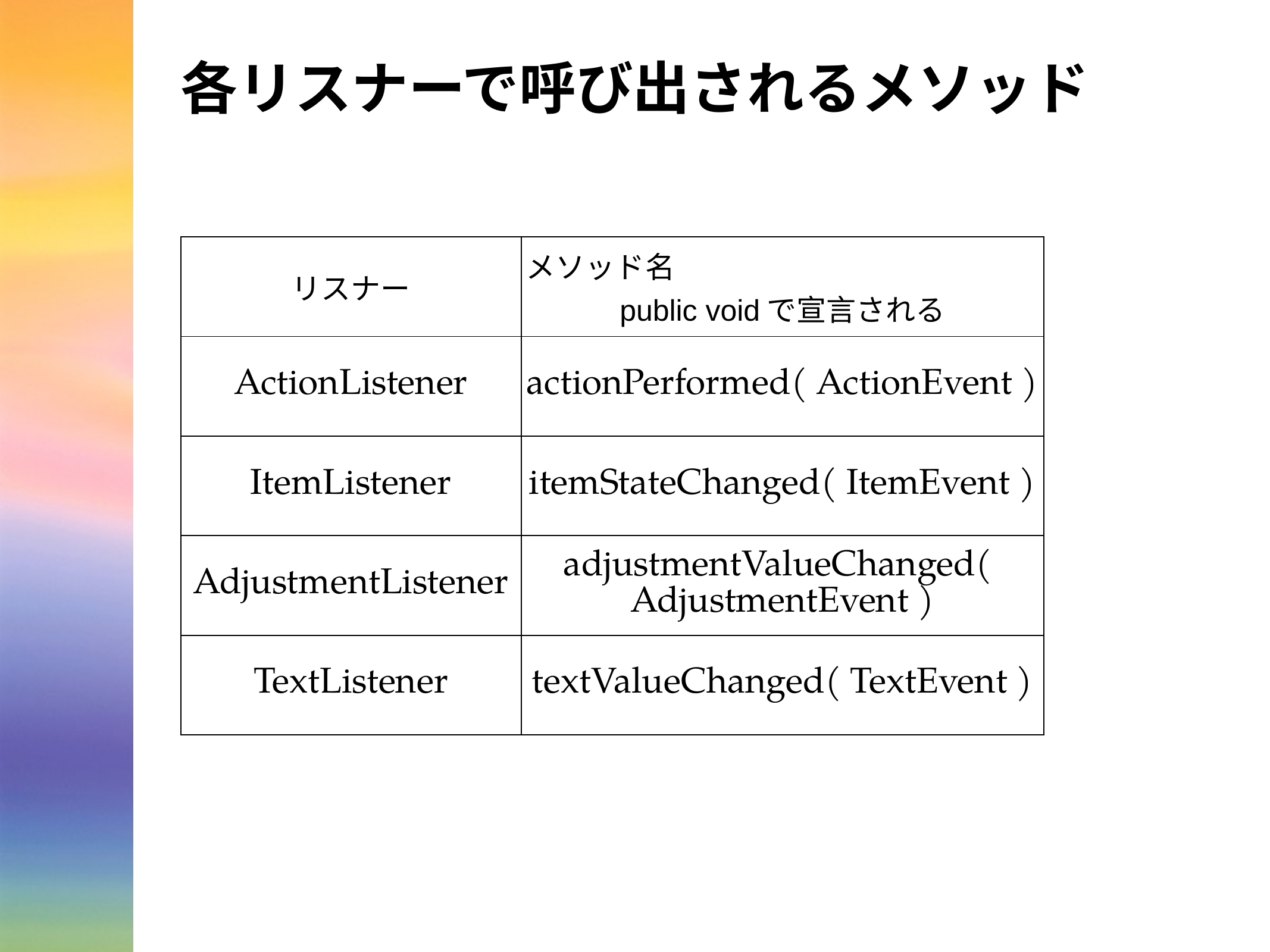

# 各リスナーで呼び出されるメソッド

| リスナー | メソッド名 public voidで宣言される |
| --- | --- |
| ActionListener | actionPerformed( ActionEvent ) |
| ItemListener | itemStateChanged( ItemEvent ) |
| AdjustmentListener | adjustmentValueChanged(  AdjustmentEvent ) |
| TextListener | textValueChanged( TextEvent ) |